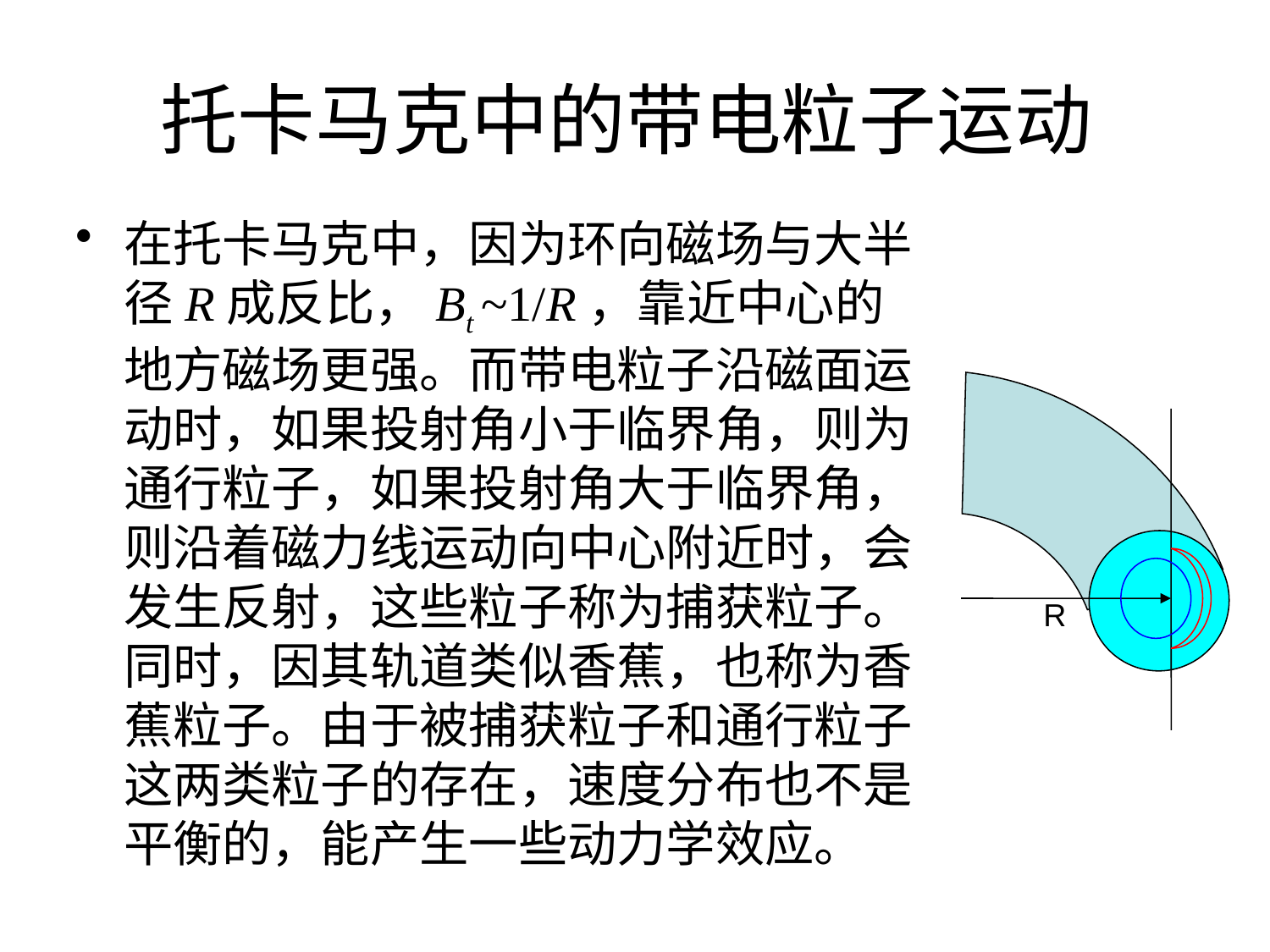

# 托卡马克中的带电粒子运动
在托卡马克中，因为环向磁场与大半径R成反比，Bt ~1/R，靠近中心的地方磁场更强。而带电粒子沿磁面运动时，如果投射角小于临界角，则为通行粒子，如果投射角大于临界角，则沿着磁力线运动向中心附近时，会发生反射，这些粒子称为捕获粒子。同时，因其轨道类似香蕉，也称为香蕉粒子。由于被捕获粒子和通行粒子这两类粒子的存在，速度分布也不是平衡的，能产生一些动力学效应。

R